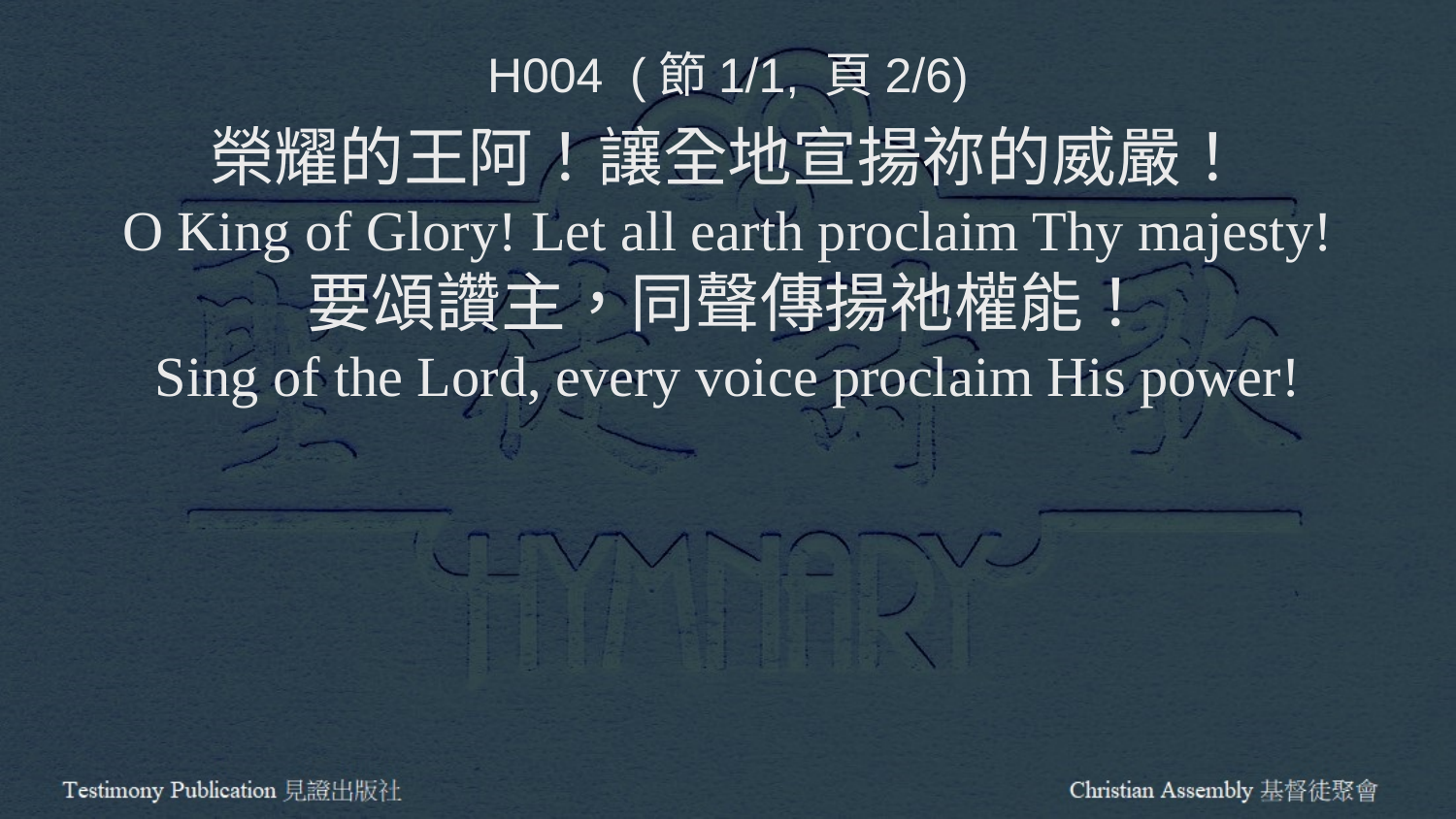

H004  (節1/1, 頁2/6)
榮耀的王阿！讓全地宣揚祢的威嚴！
O King of Glory! Let all earth proclaim Thy majesty!
要頌讚主，同聲傳揚祂權能！
Sing of the Lord, every voice proclaim His power!